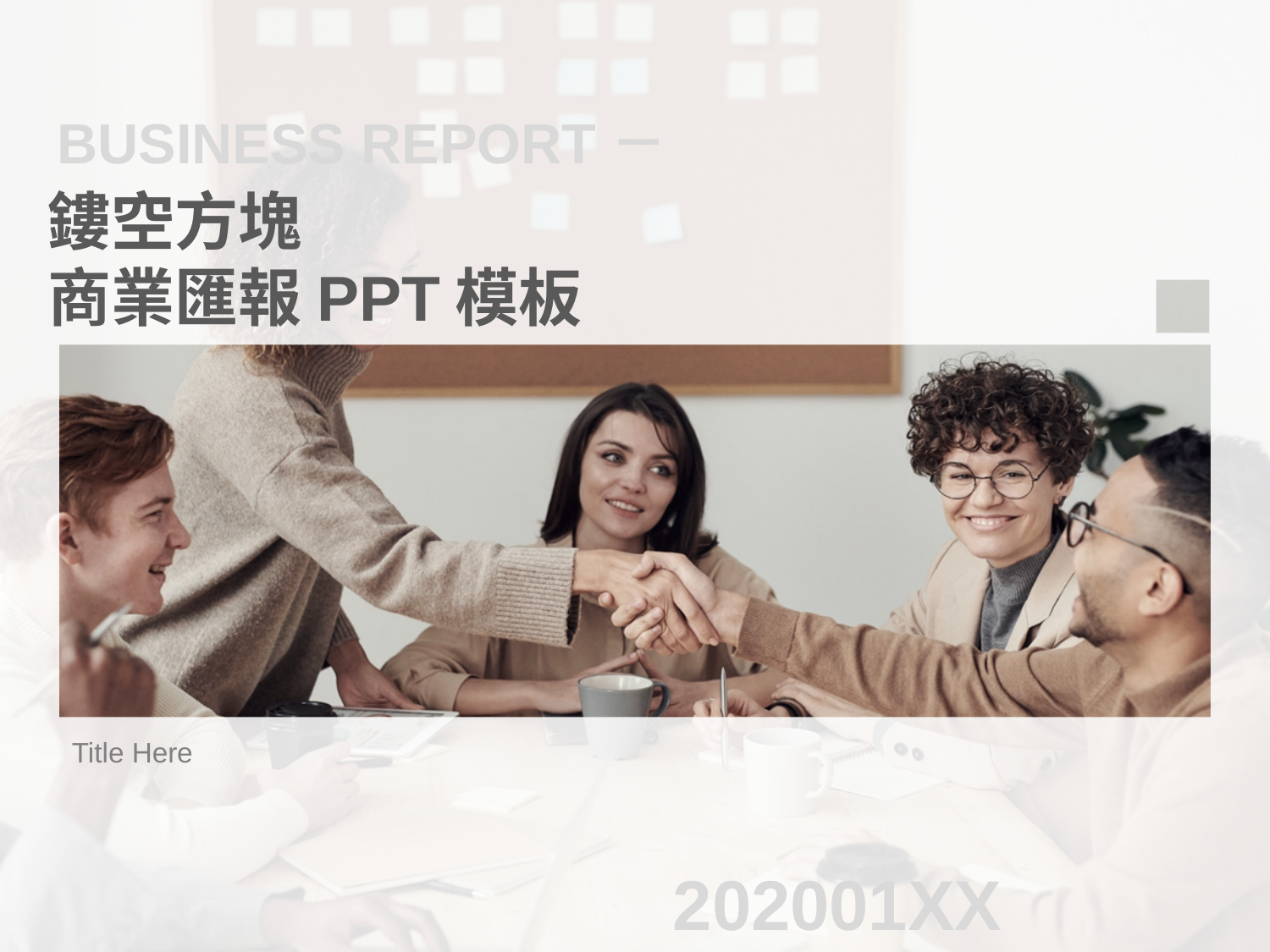

BUSINESS REPORT－
鏤空方塊
商業匯報PPT模板
Title Here
202001XX